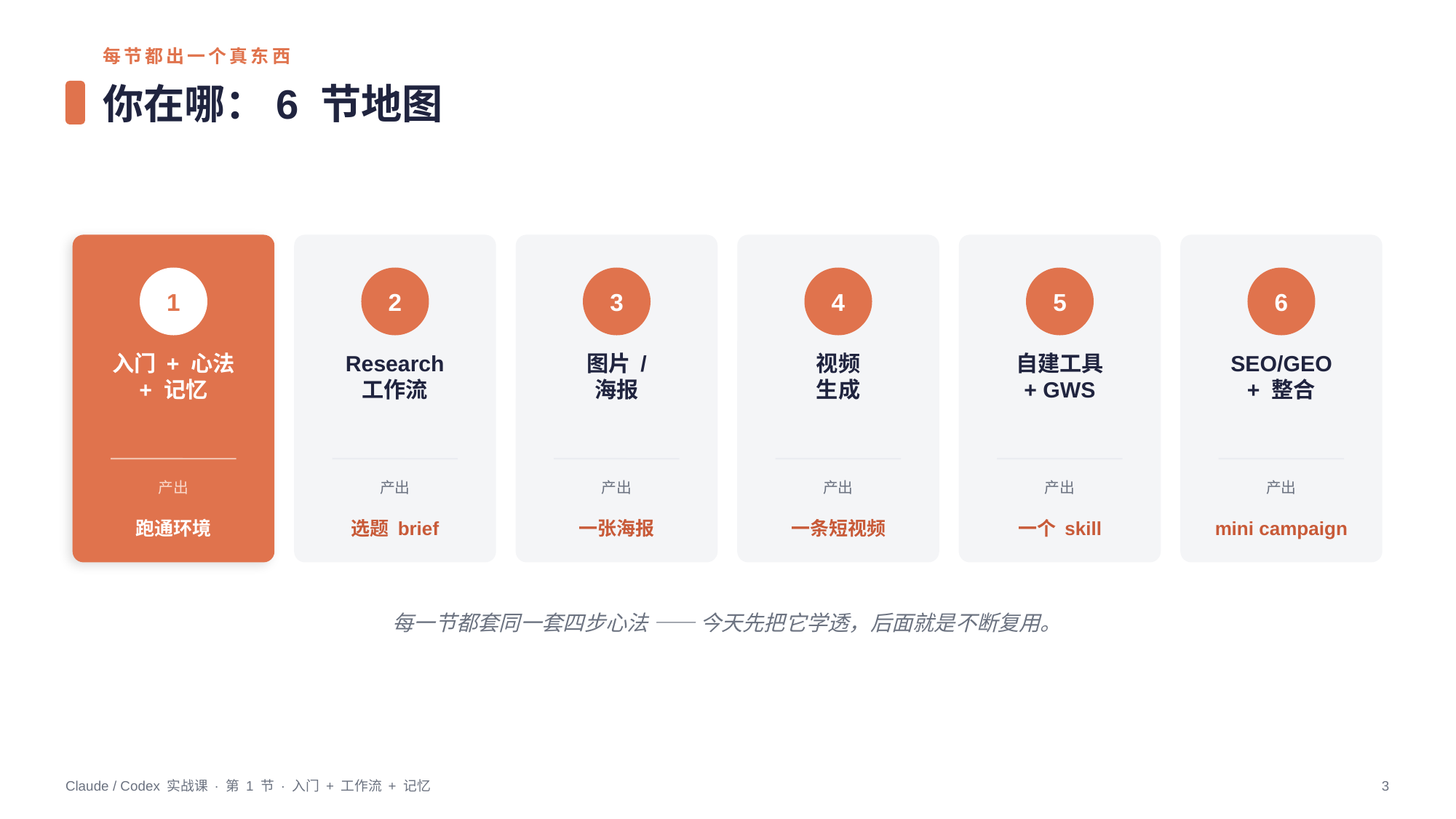

每节都出一个真东西
你在哪：6 节地图

1

2

3

4

5

6
入门 + 心法
+ 记忆
Research
工作流
图片 /
海报
视频
生成
自建工具
+ GWS
SEO/GEO
+ 整合

产出
产出
产出
产出
产出
产出
跑通环境
选题 brief
一张海报
一条短视频
一个 skill
mini campaign
每一节都套同一套四步心法 —— 今天先把它学透，后面就是不断复用。
Claude / Codex 实战课 · 第 1 节 · 入门 + 工作流 + 记忆
3